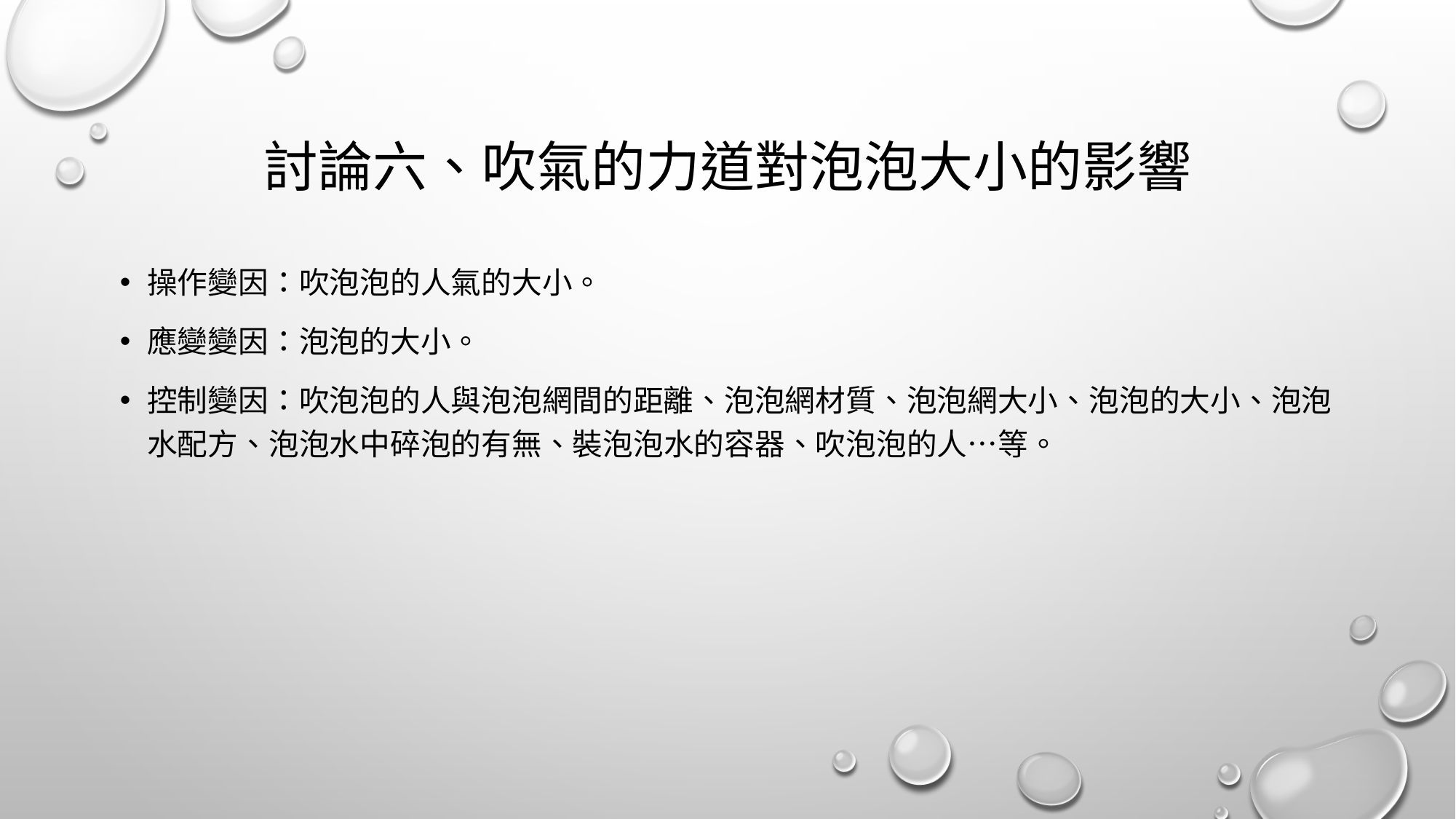

# 討論六、吹氣的力道對泡泡大小的影響
操作變因：吹泡泡的人氣的大小。
應變變因：泡泡的大小。
控制變因：吹泡泡的人與泡泡網間的距離、泡泡網材質、泡泡網大小、泡泡的大小、泡泡水配方、泡泡水中碎泡的有無、裝泡泡水的容器、吹泡泡的人…等。